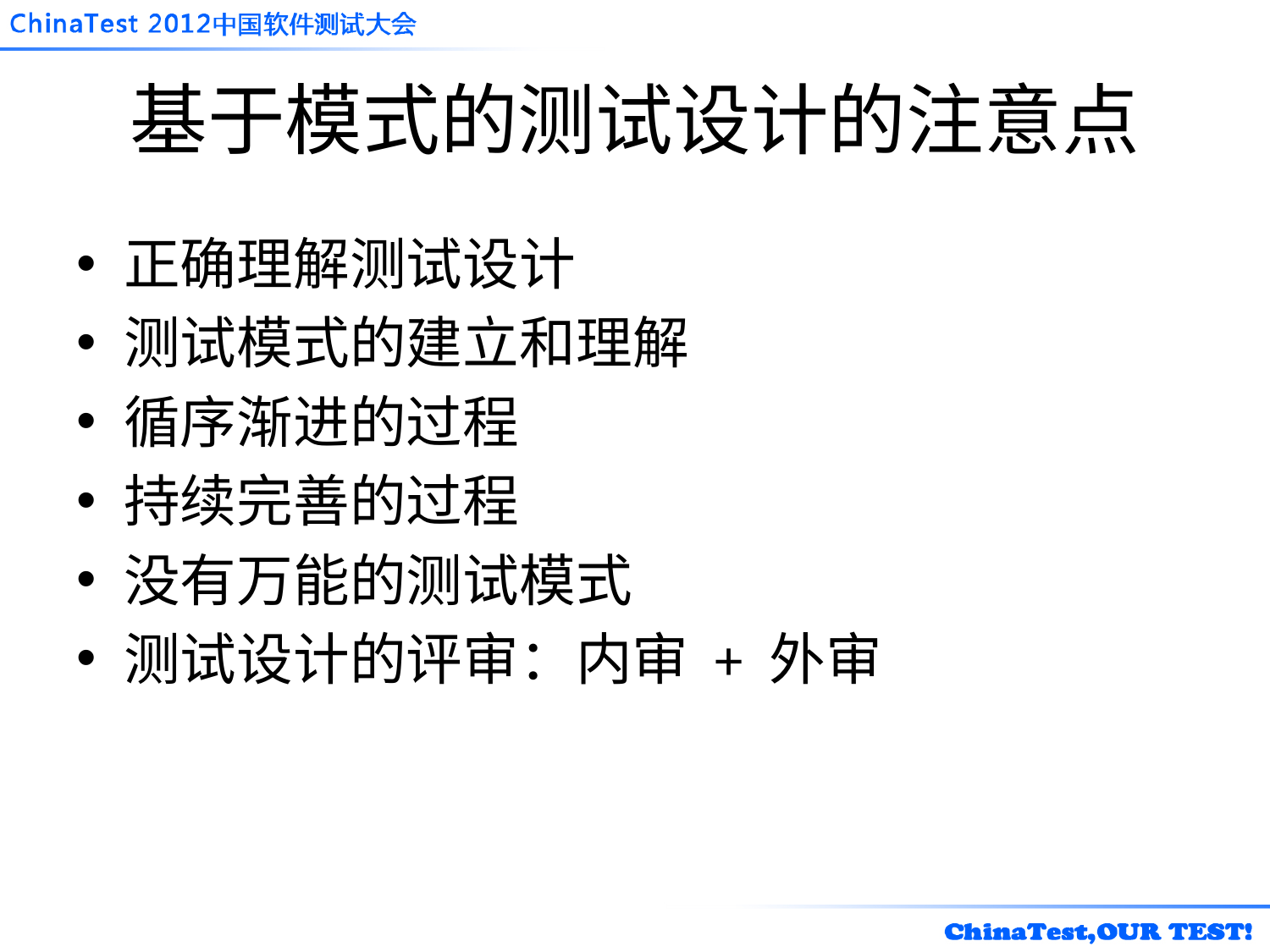

# 基于模式的测试设计的注意点
正确理解测试设计
测试模式的建立和理解
循序渐进的过程
持续完善的过程
没有万能的测试模式
测试设计的评审：内审 + 外审